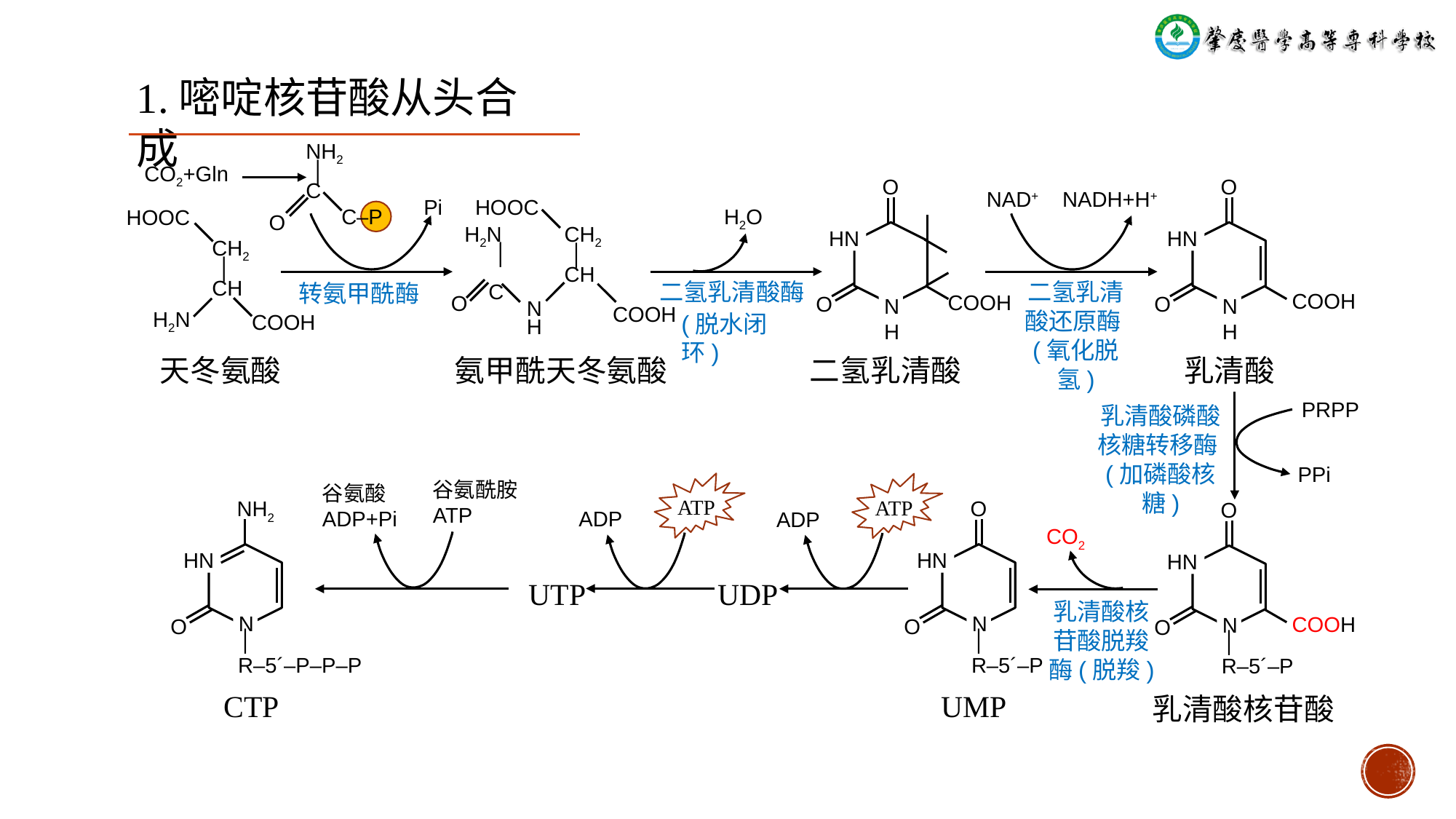

1.嘧啶核苷酸从头合成
NH2
 ׀
C

C‒P
O
CO2+Gln
O
HN

COOH
O
N
H
O
HN

COOH
O
N
H

NAD+    NADH+H+
Pi
HOOC
H2N
     ׀
    C
CH2
 ׀
CH
O
N
H
COOH
H2O
HOOC
CH2
 ׀
CH
H2N
COOH

二氢乳清酸酶
二氢乳清酸还原酶(氧化脱氢)
转氨甲酰酶
(脱水闭环)
氨甲酰天冬氨酸
天冬氨酸
二氢乳清酸
乳清酸
PRPP
乳清酸磷酸核糖转移酶(加磷酸核糖)

PPi
ATP
ATP
谷氨酰胺ATP
谷氨酸ADP+Pi
NH2
HN

O
N
׀
R‒5´‒P‒P‒P
O
HN

O
N
׀
R‒5´‒P
O
HN

COOH
O
N
׀
R‒5´‒P
ADP
ADP

CO2

UTP
UDP
乳清酸核苷酸脱羧酶(脱羧)
CTP
UMP
乳清酸核苷酸